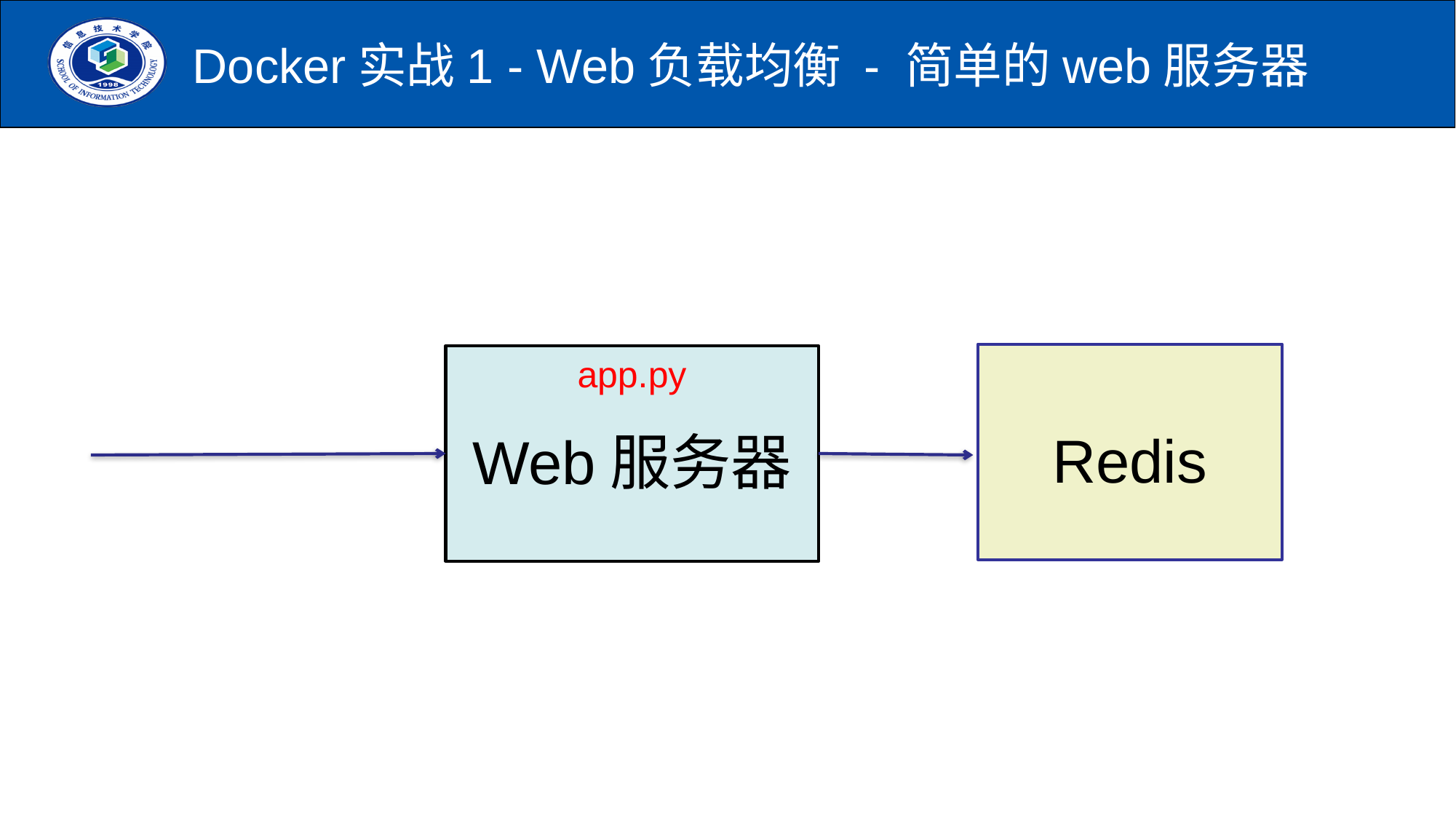

# Docker实战1 - Web负载均衡 - 简单的web服务器

Redis

Web服务器
app.py